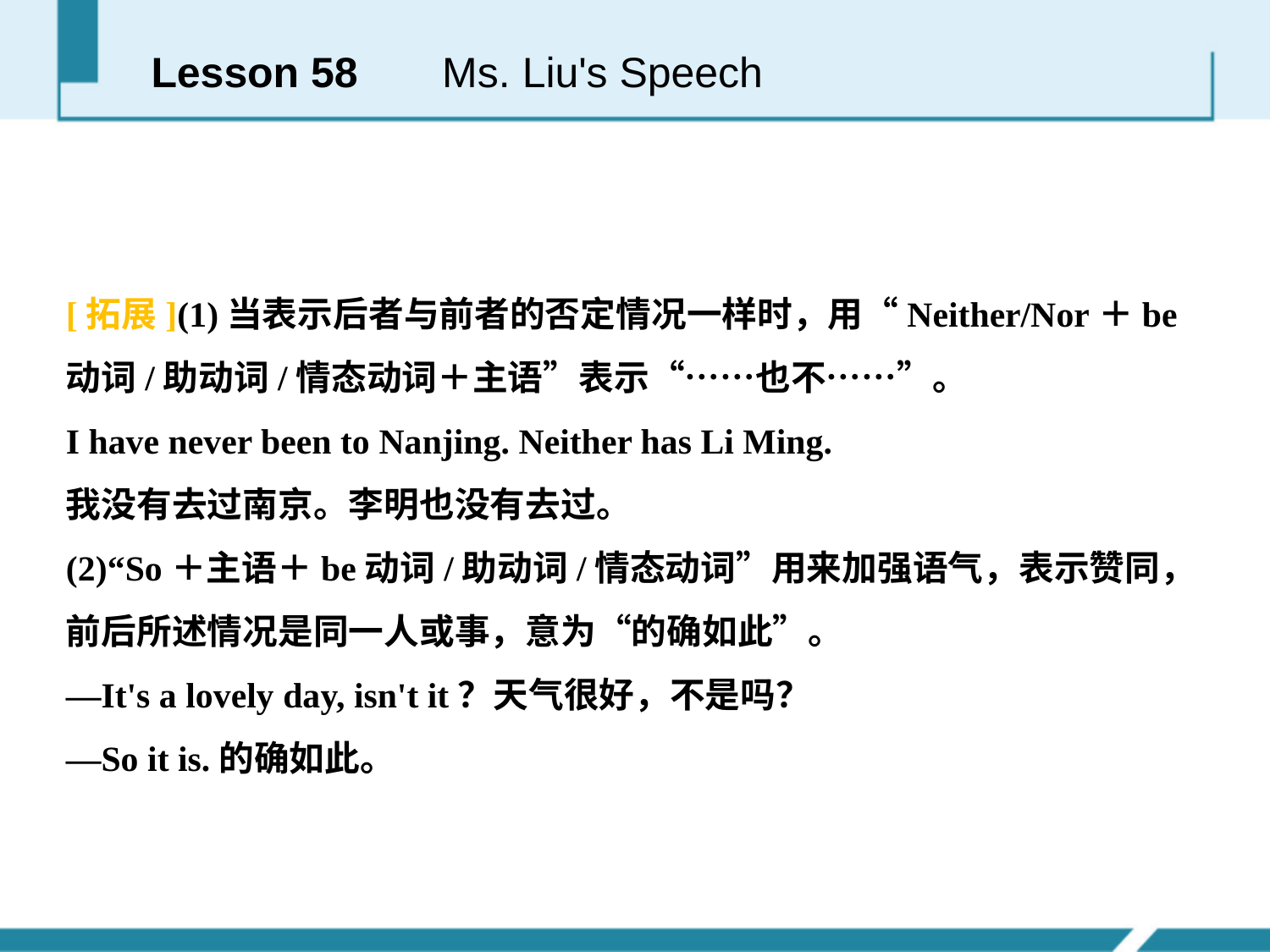

Lesson 58 　 Ms. Liu's Speech
[拓展](1)当表示后者与前者的否定情况一样时，用“Neither/Nor＋be动词/助动词/情态动词＋主语”表示“……也不……”。
I have never been to Nanjing. Neither has Li Ming.
我没有去过南京。李明也没有去过。
(2)“So＋主语＋be动词/助动词/情态动词”用来加强语气，表示赞同，前后所述情况是同一人或事，意为“的确如此”。
—It's a lovely day, isn't it？天气很好，不是吗？
—So it is.的确如此。